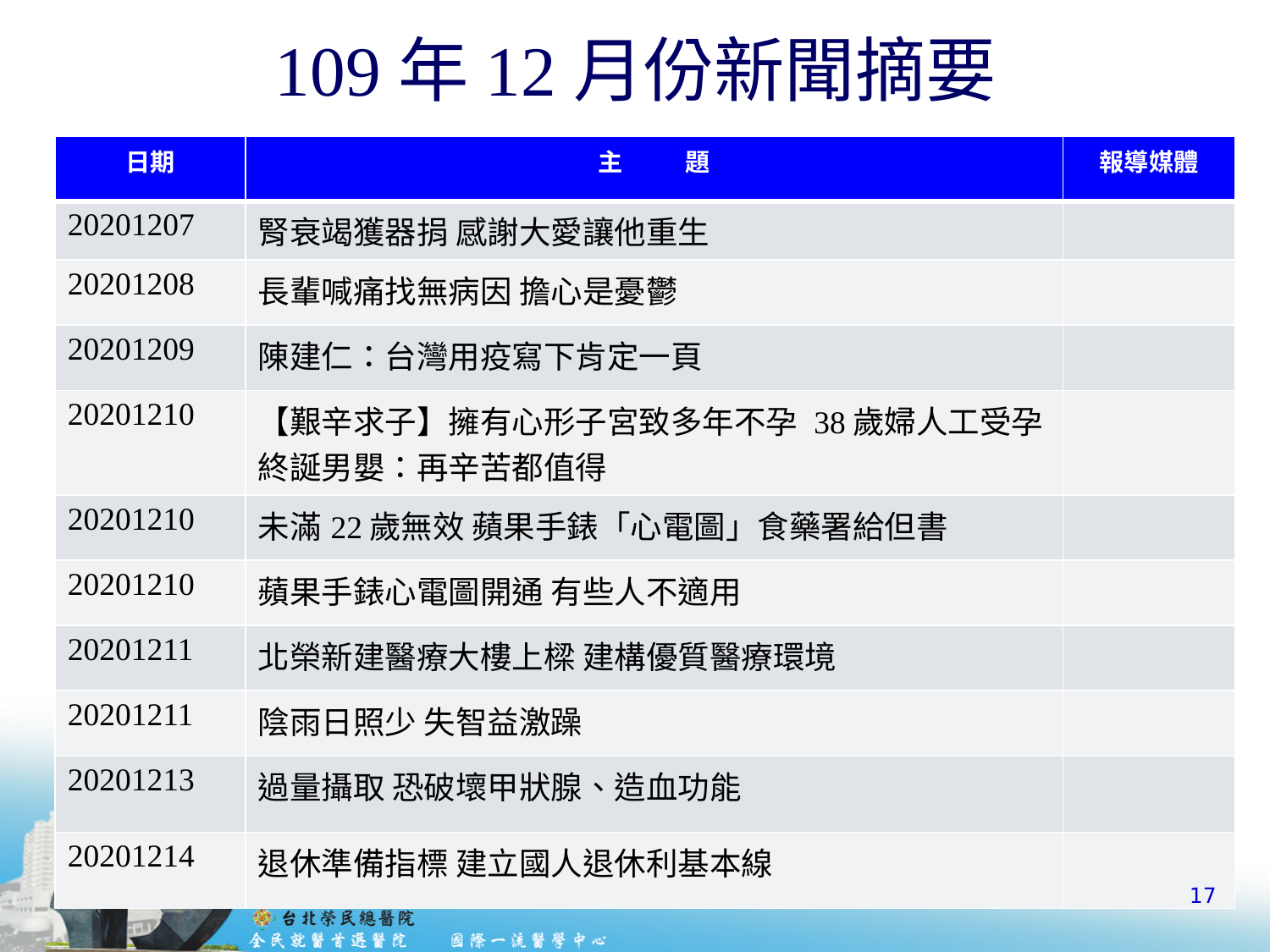

# 109年12月份新聞摘要
| 日期 | 主 題 | 報導媒體 |
| --- | --- | --- |
| 20201207 | 腎衰竭獲器捐 感謝大愛讓他重生 |  |
| 20201208 | 長輩喊痛找無病因 擔心是憂鬱 |  |
| 20201209 | 陳建仁：台灣用疫寫下肯定一頁 |  |
| 20201210 | 【艱辛求子】擁有心形子宮致多年不孕 38歲婦人工受孕終誕男嬰：再辛苦都值得 |  |
| 20201210 | 未滿22歲無效 蘋果手錶「心電圖」食藥署給但書 |  |
| 20201210 | 蘋果手錶心電圖開通 有些人不適用 |  |
| 20201211 | 北榮新建醫療大樓上樑 建構優質醫療環境 |  |
| 20201211 | 陰雨日照少 失智益激躁 |  |
| 20201213 | 過量攝取 恐破壞甲狀腺、造血功能 |  |
| 20201214 | 退休準備指標 建立國人退休利基本線 |  |
17